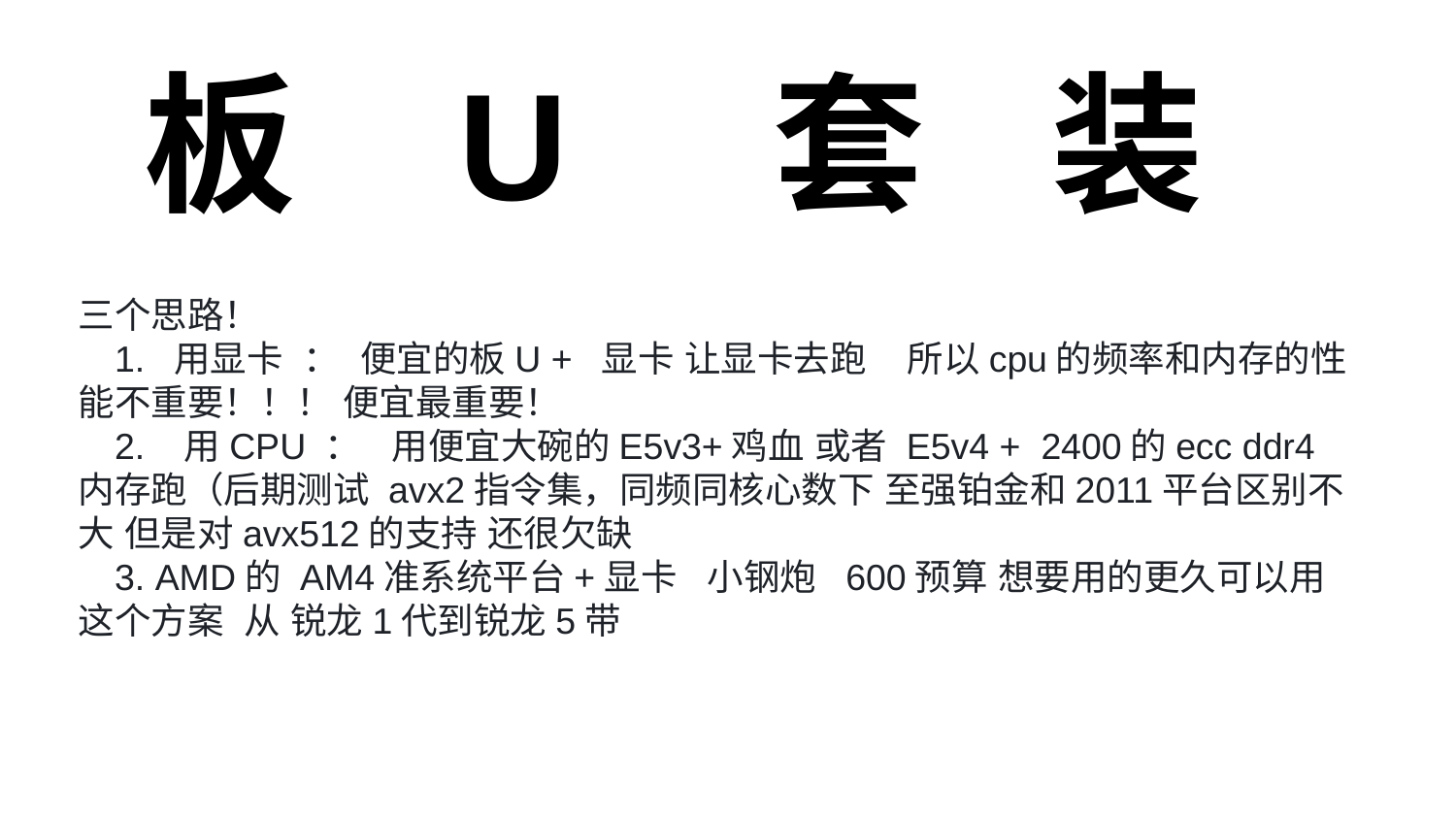

板   U    套   装
三个思路！
  用显卡  ：  便宜的板U +  显卡 让显卡去跑    所以cpu的频率和内存的性能不重要！！！ 便宜最重要！
   用CPU ：   用便宜大碗的E5v3+鸡血 或者 E5v4 +  2400的ecc ddr4内存跑（后期测试 avx2指令集，同频同核心数下 至强铂金和2011平台区别不大 但是对avx512的支持 还很欠缺
 AMD的 AM4准系统平台+显卡   小钢炮  600预算 想要用的更久可以用这个方案  从 锐龙1代到锐龙5带